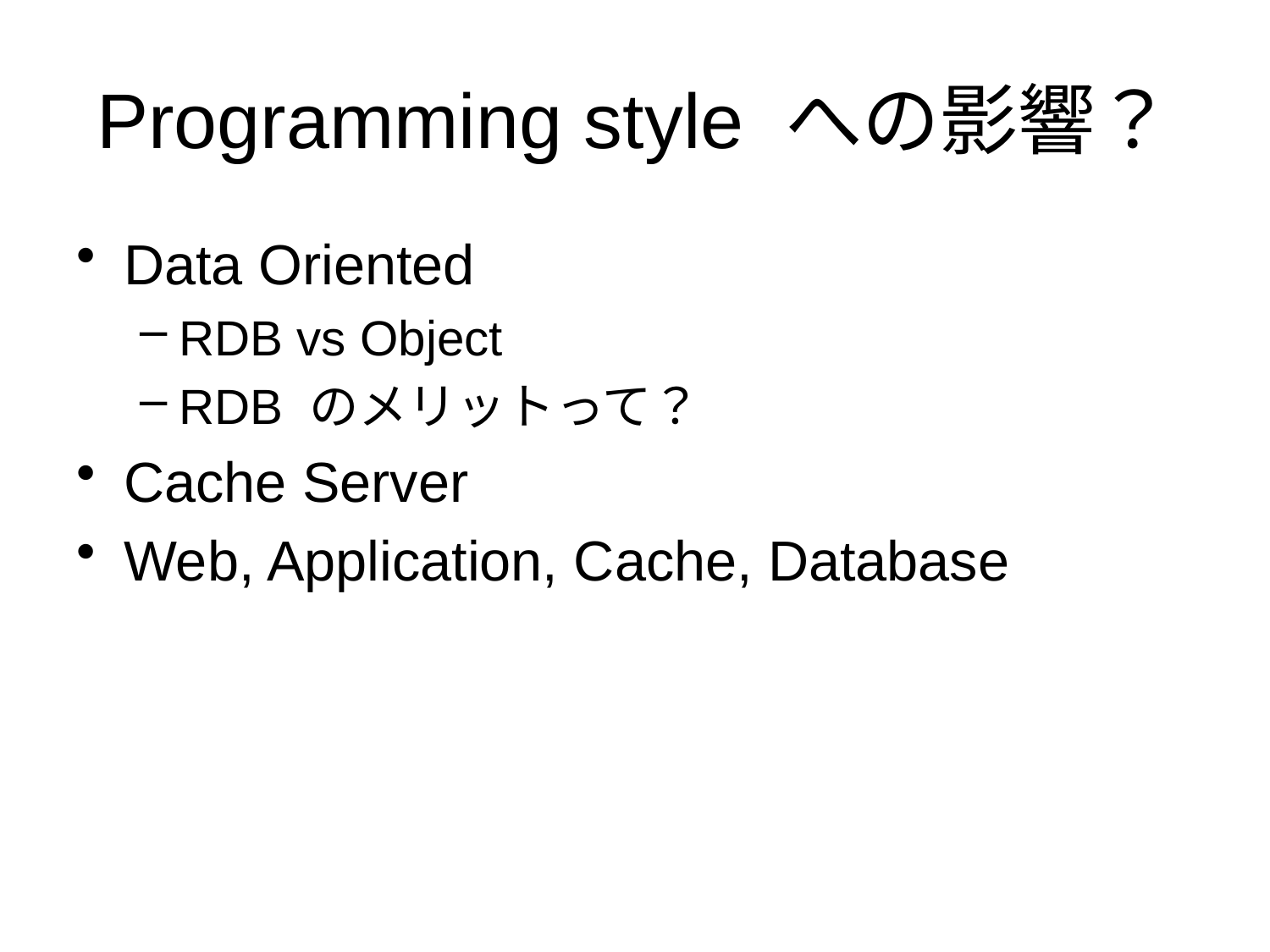

# Programming style への影響？
Data Oriented
RDB vs Object
RDB のメリットって？
Cache Server
Web, Application, Cache, Database